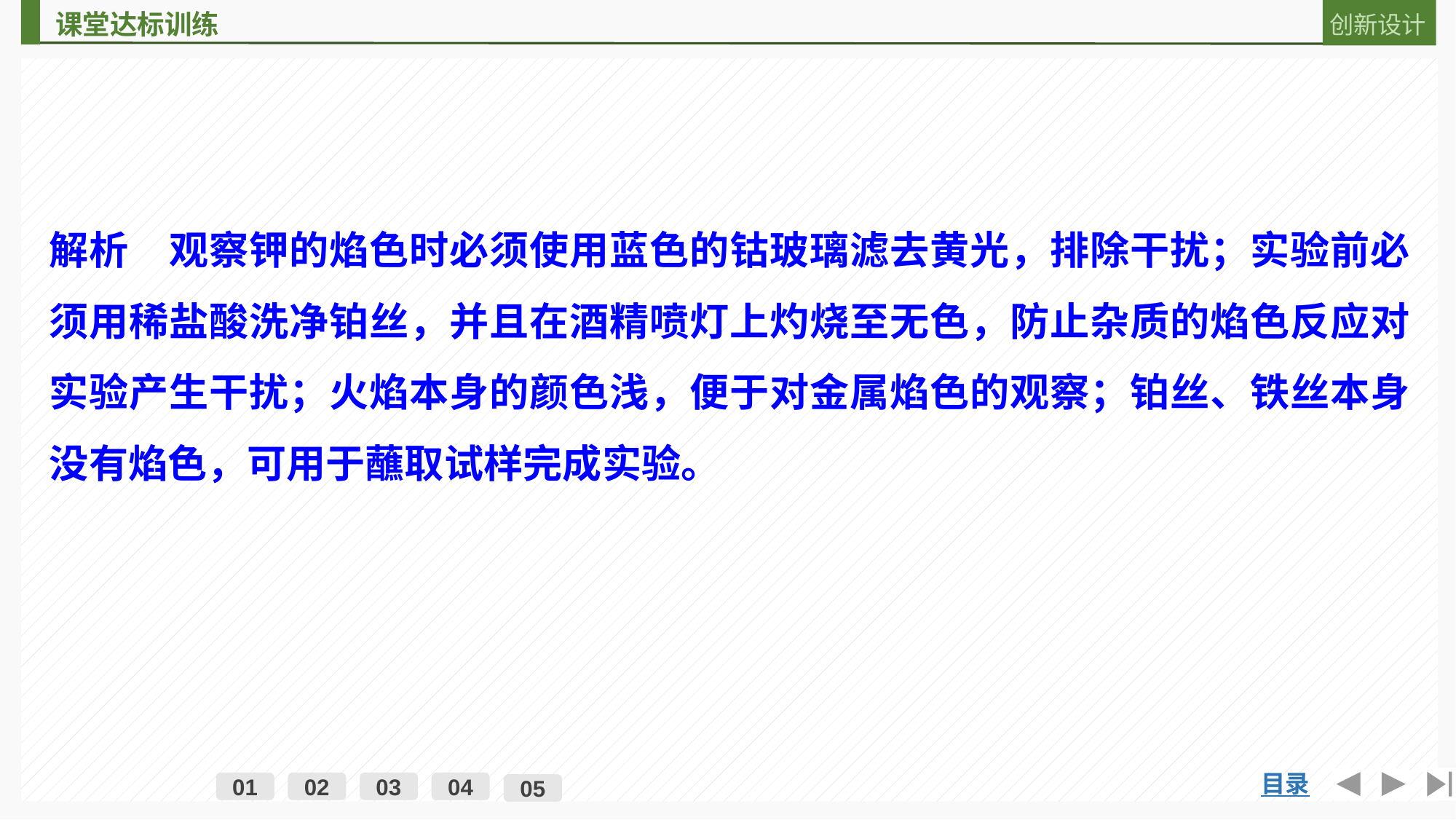

解析　观察钾的焰色时必须使用蓝色的钴玻璃滤去黄光，排除干扰；实验前必须用稀盐酸洗净铂丝，并且在酒精喷灯上灼烧至无色，防止杂质的焰色反应对实验产生干扰；火焰本身的颜色浅，便于对金属焰色的观察；铂丝、铁丝本身没有焰色，可用于蘸取试样完成实验。